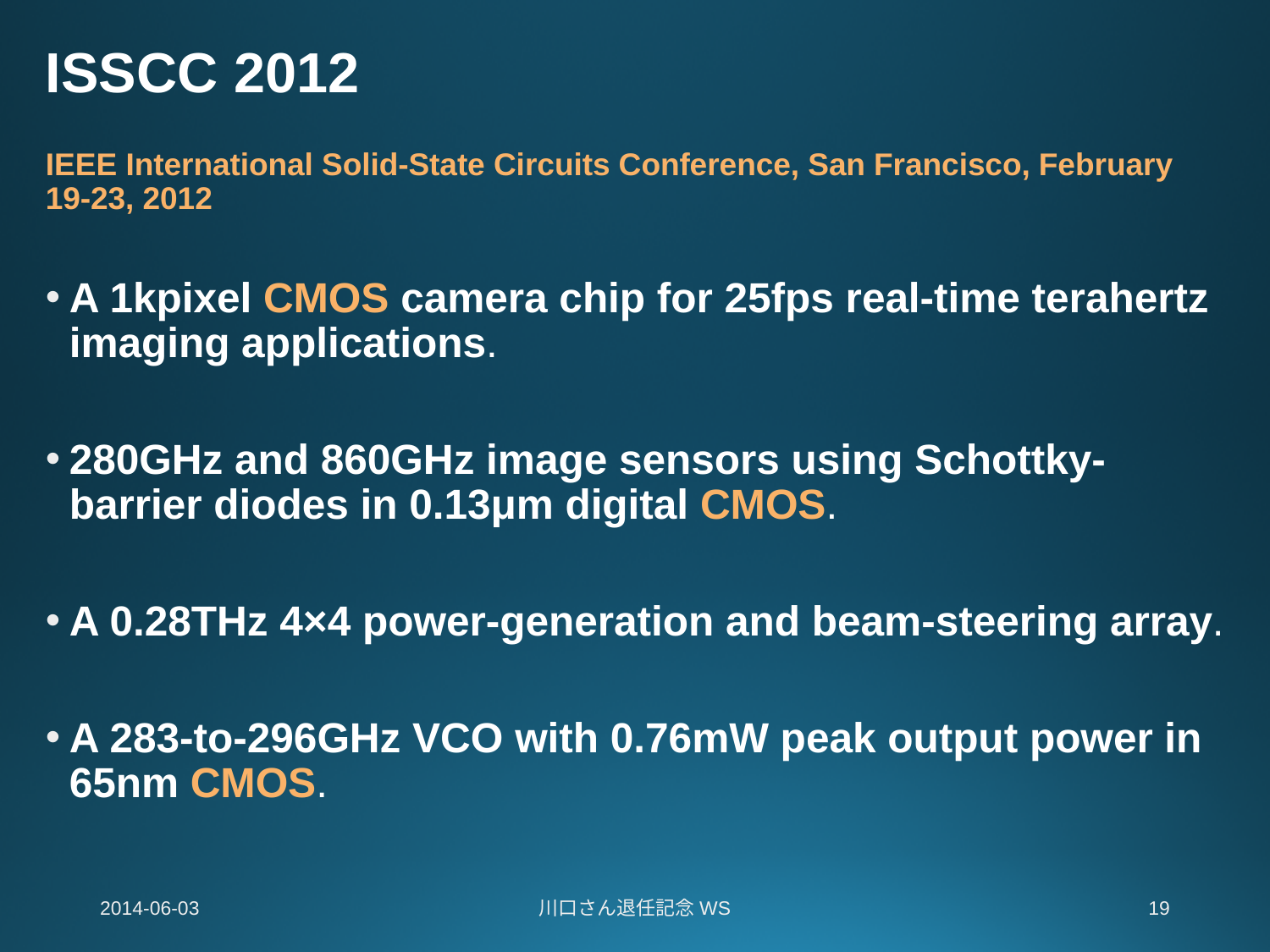

# ISSCC 2012
IEEE International Solid-State Circuits Conference, San Francisco, February 19-23, 2012

A 1kpixel CMOS camera chip for 25fps real-time terahertz imaging applications.

280GHz and 860GHz image sensors using Schottky-barrier diodes in 0.13μm digital CMOS.

A 0.28THz 4×4 power-generation and beam-steering array.

A 283-to-296GHz VCO with 0.76mW peak output power in 65nm CMOS.

2014-06-03
川口さん退任記念WS
19